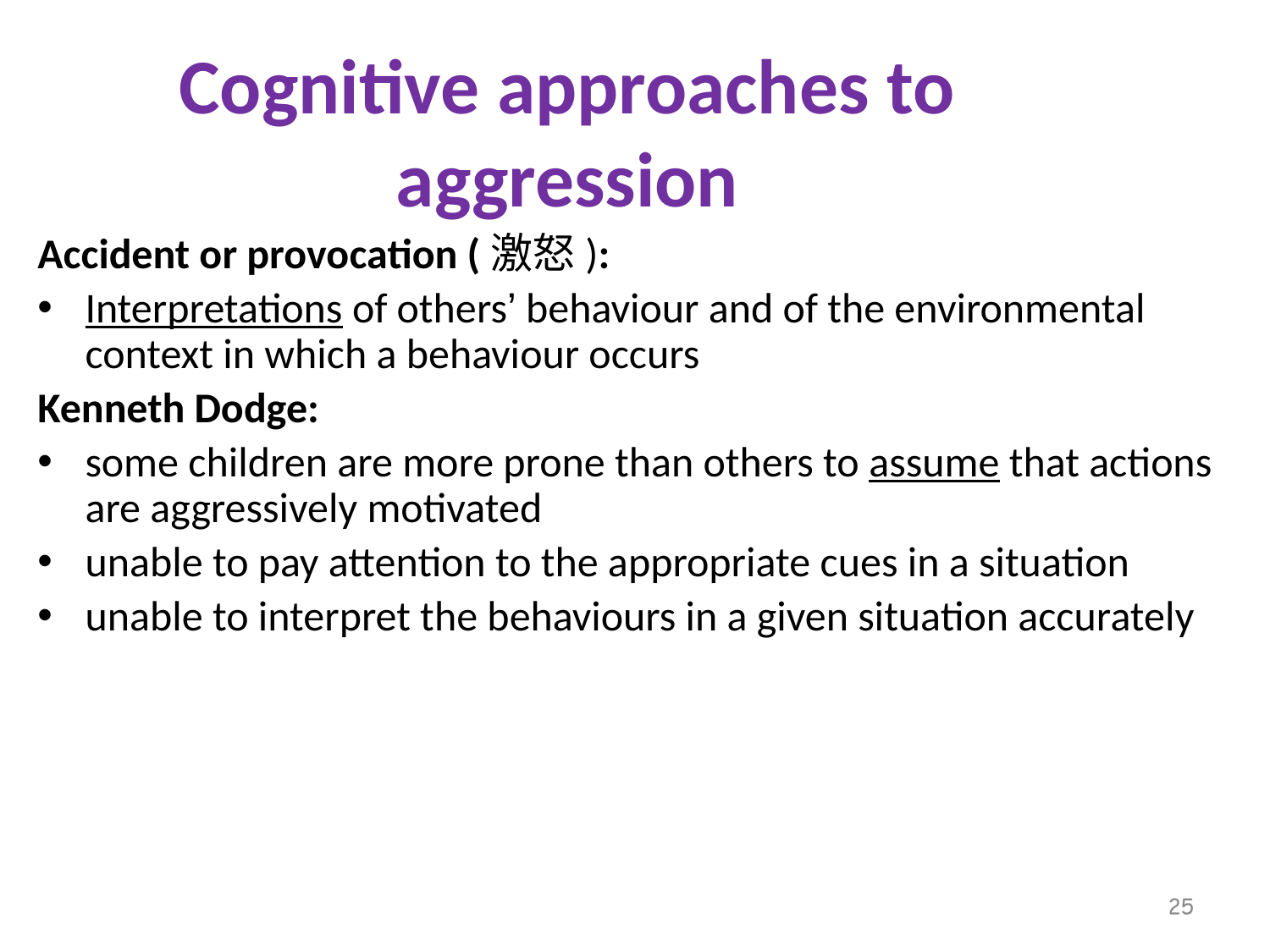

# Cognitive approaches to aggression
Accident or provocation (激怒):
Interpretations of others’ behaviour and of the environmental context in which a behaviour occurs
Kenneth Dodge:
some children are more prone than others to assume that actions are aggressively motivated
unable to pay attention to the appropriate cues in a situation
unable to interpret the behaviours in a given situation accurately
25